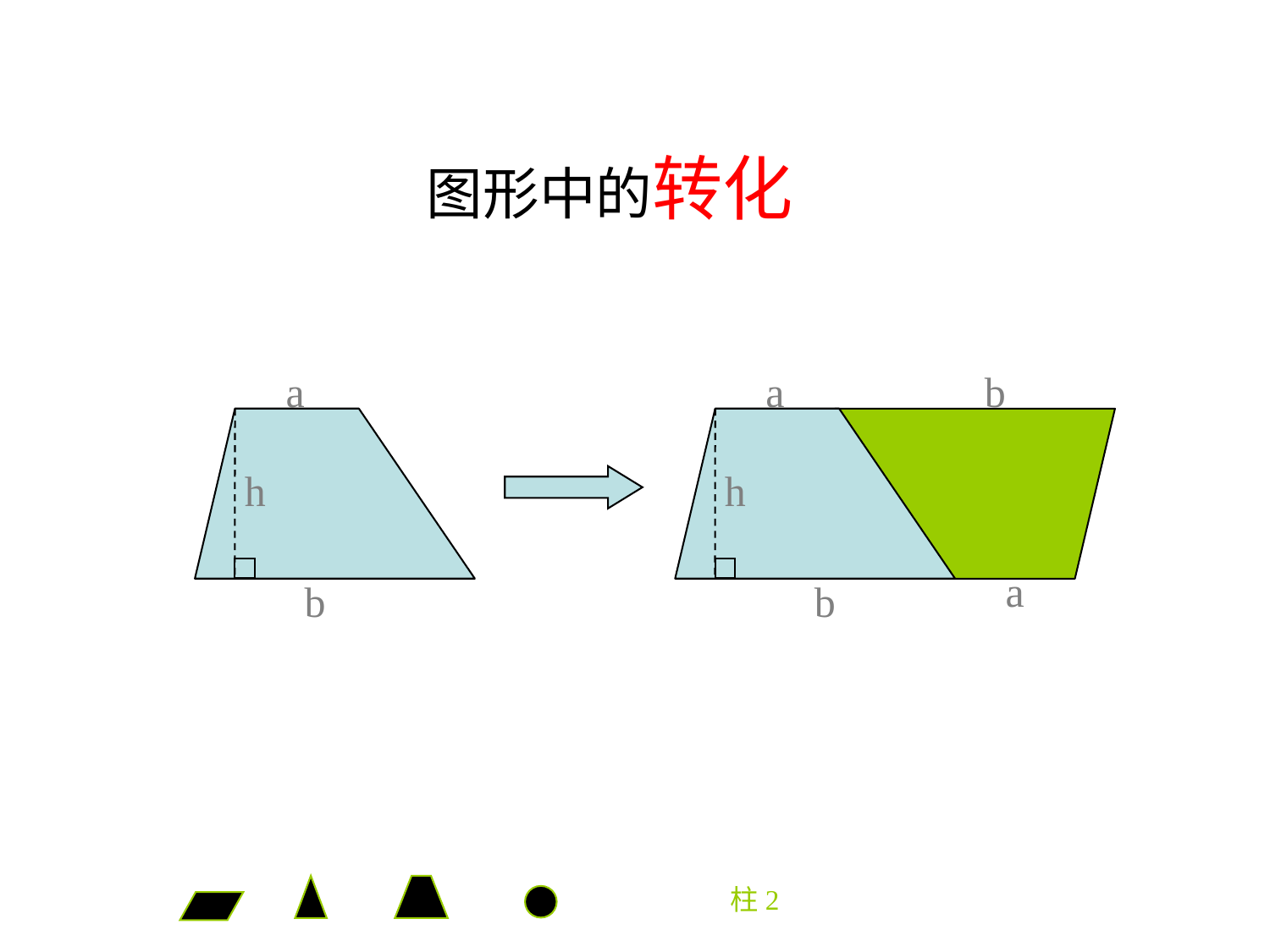

图形中的转化
a
a
b

h

a
b

h

b

柱2